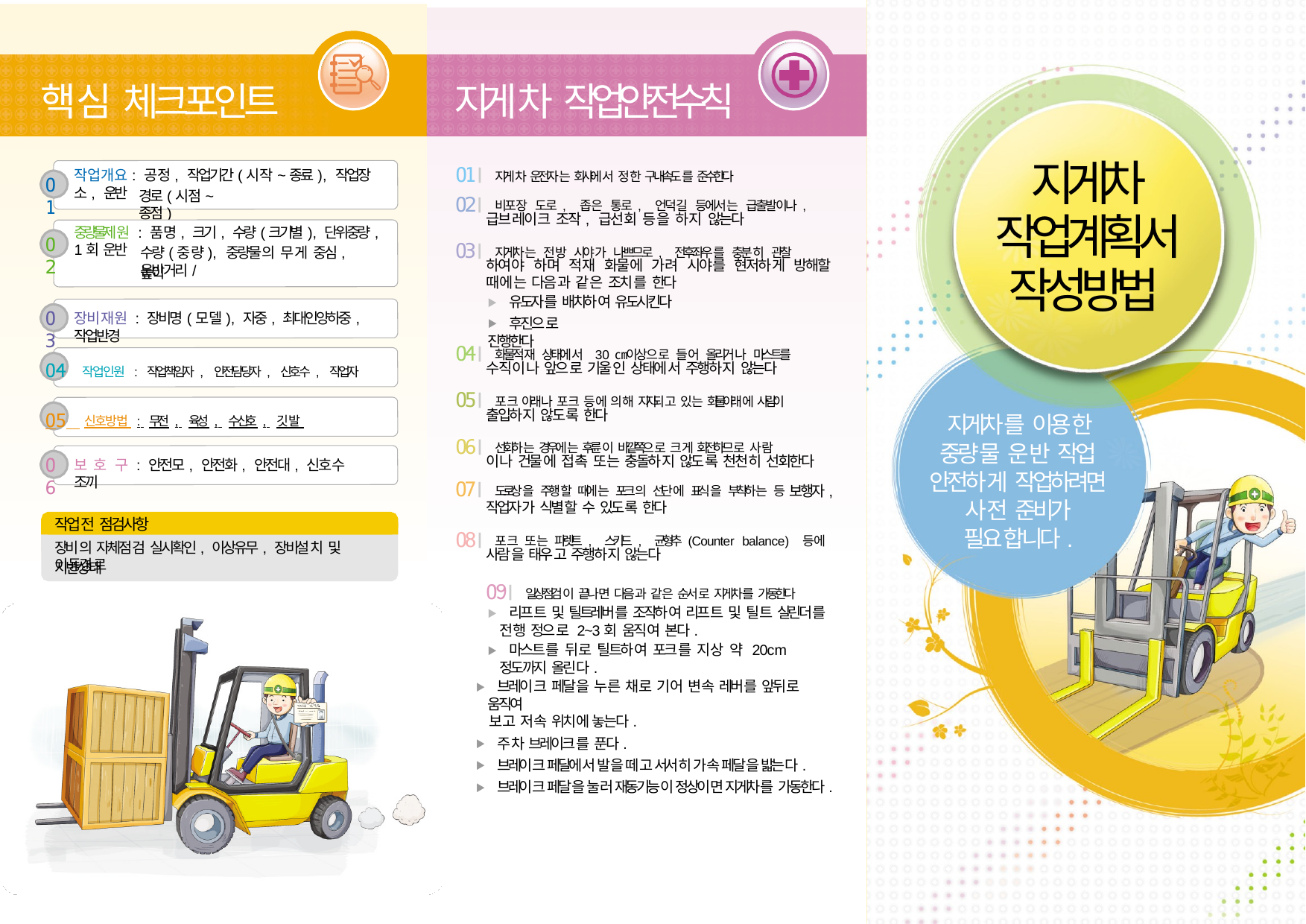

# 핵심 체크포인트
지게차 작업안전수칙

지게차 작업계획서 작성방법
01┃ 지게차 운전자는 회사에서 정한 구내속도를 준수한다

작업개요: 공정, 작업기간(시작~종료), 작업장소, 운반

01

경로(시점~종점)

02┃ 비포장  도로,  좁은  통로,  언덕길  등에서는  급출발이나,

급브레이크 조작, 급선회 등을 하지 않는다

중량물제원 : 품명, 크기, 수량(크기별), 단위중량, 1회 운반

02

03┃ 지게차는  전방  시야가  나쁘므로,  전후좌우를  충분히  관찰

수량(중량), 중량물의 무게 중심, 운반거리/

하여야  하며  적재  화물에  가려  시야를  현저하게  방해할 때에는 다음과 같은 조치를 한다
▶ 유도자를 배치하여 유도시킨다
높이

03
장비재원 : 장비명(모델), 자중, 최대인양하중, 작업반경
▶ 후진으로 진행한다

04┃ 화물적재 상태에서 30㎝이상으로 들어 올리거나 마스트를

04  작업인원 : 작업책임자, 안전담당자, 신호수, 작업자
수직이나 앞으로 기울인 상태에서 주행하지 않는다

05┃ 포크 아래나 포크 등에 의해 지지되고 있는 화물아래에 사람이

05   신호방법 : 무전, 육성, 수신호, 깃발
출입하지 않도록 한다

지게차를 이용한 중량물 운반 작업 안전하게 작업하려면 사전 준비가 필요합니다.

06┃ 선회하는 경우에는 후륜이 바깥쪽으로 크게 회전하므로 사람

이나 건물에 접촉 또는 충돌하지 않도록 천천히 선회한다
06

보 호  구 : 안전모, 안전화, 안전대, 신호수 조끼

07┃ 도로상을 주행할 때에는 포크의 선단에 표식을 부착하는 등 보행자, 작업자가 식별할 수 있도록 한다

작업전 점검사항

08┃ 포크 또는 파렛트,  스키드,  균형추(Counter  balance)  등에

장비의 자체점검 실시확인, 이상유무, 장비설치 및 이동경로
사람을 태우고 주행하지 않는다

지반상태
09┃ 일상점검이 끝나면 다음과 같은 순서로 지게차를 가동한다
▶ 리프트 및 틸트레버를 조작하여 리프트 및 틸트 실린더를 전행 정으로 2~3회 움직여 본다.
▶ 마스트를 뒤로 틸트하여 포크를 지상 약 20cm 정도까지 올린다.
▶ 브레이크 페달을 누른 채로 기어 변속 레버를 앞뒤로 움직여
보고 저속 위치에 놓는다.
▶ 주차 브레이크를 푼다.
▶ 브레이크 페달에서 발을 떼고 서서히 가속 페달을 밟는다.
▶ 브레이크 페달을 눌러 재동기능이 정상이면 지게차를 가동한다.